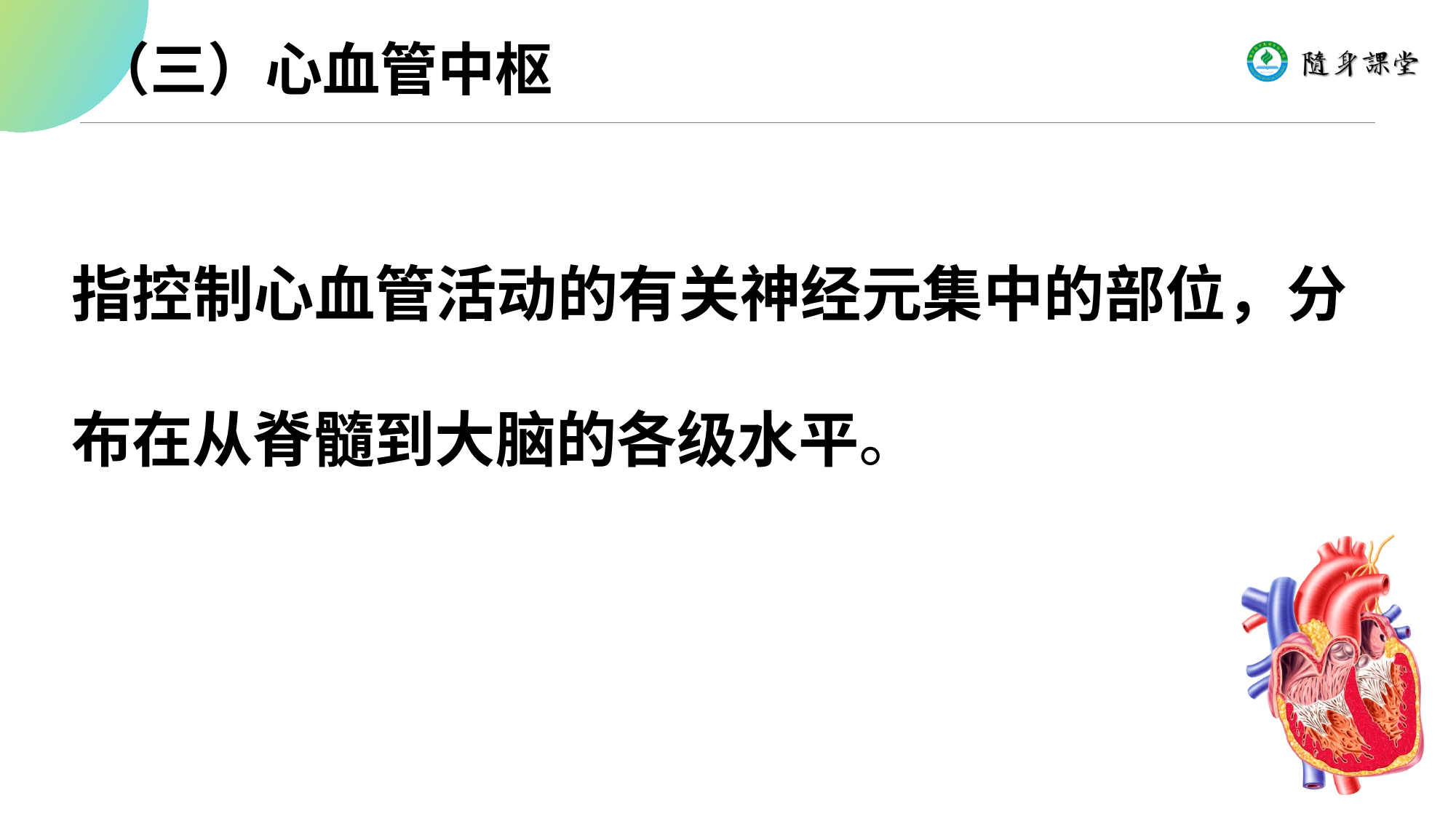

# （三）心血管中枢
指控制心血管活动的有关神经元集中的部位，分布在从脊髓到大脑的各级水平。